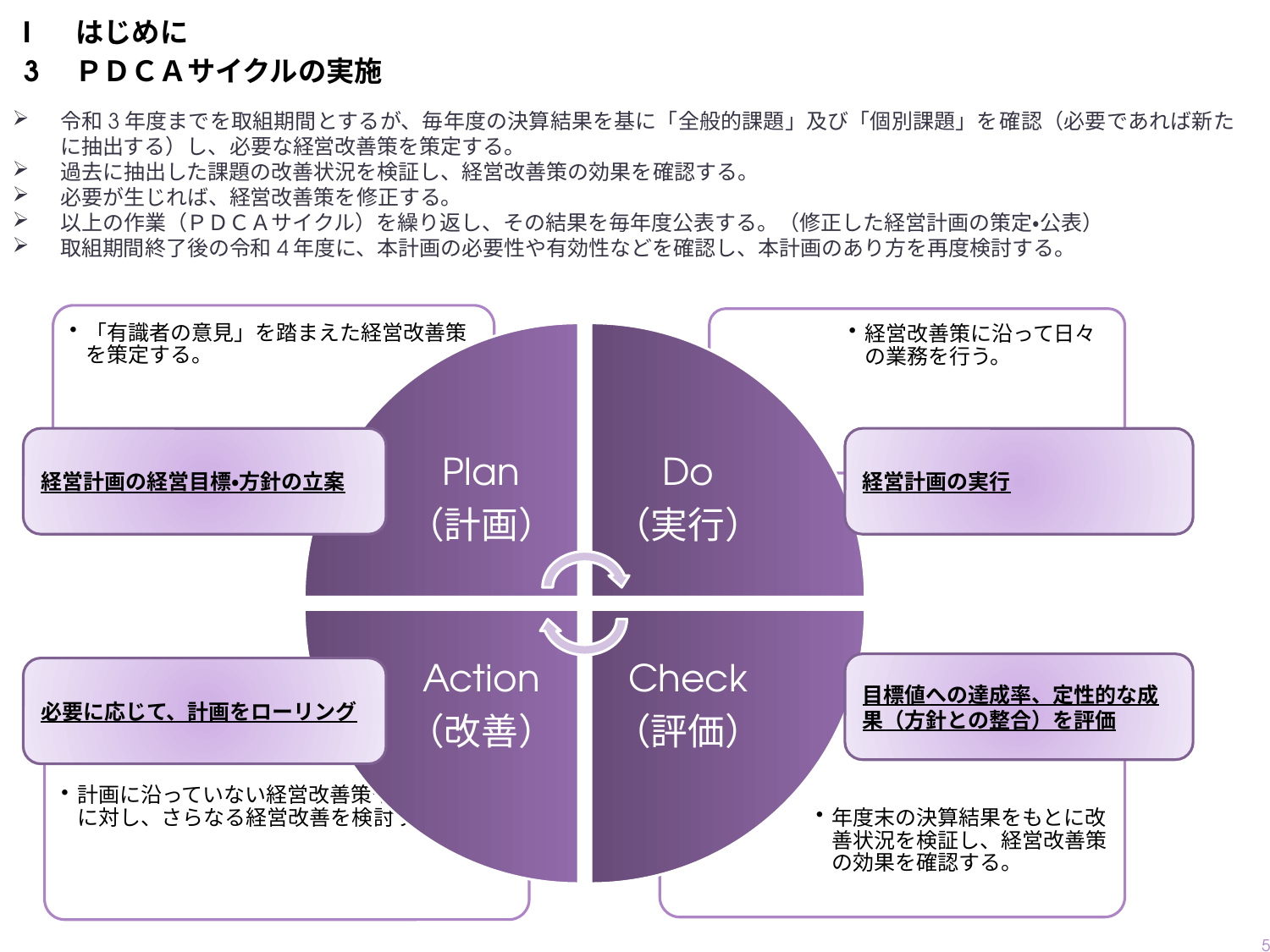

# Ⅰ　はじめに
3　ＰＤＣＡサイクルの実施
令和3年度までを取組期間とするが、毎年度の決算結果を基に「全般的課題」及び「個別課題」を確認（必要であれば新たに抽出する）し、必要な経営改善策を策定する。
過去に抽出した課題の改善状況を検証し、経営改善策の効果を確認する。
必要が生じれば、経営改善策を修正する。
以上の作業（ＰＤＣＡサイクル）を繰り返し、その結果を毎年度公表する。（修正した経営計画の策定・公表）
取組期間終了後の令和4年度に、本計画の必要性や有効性などを確認し、本計画のあり方を再度検討する。
年度末の決算結果をもとに改善状況を検証し、経営改善策の効果を確認する。
計画に沿っていない経営改善策や新たな課題に対し、さらなる経営改善を検討する。
経営改善策に沿って日々の業務を行う。
「有識者の意見」を踏まえた経営改善策を策定する。
Plan
（計画）
Do
（実行）
Check
（評価）
Action
（改善）
経営計画の経営目標・方針の立案
経営計画の実行
目標値への達成率、定性的な成果（方針との整合）を評価
必要に応じて、計画をローリング
5